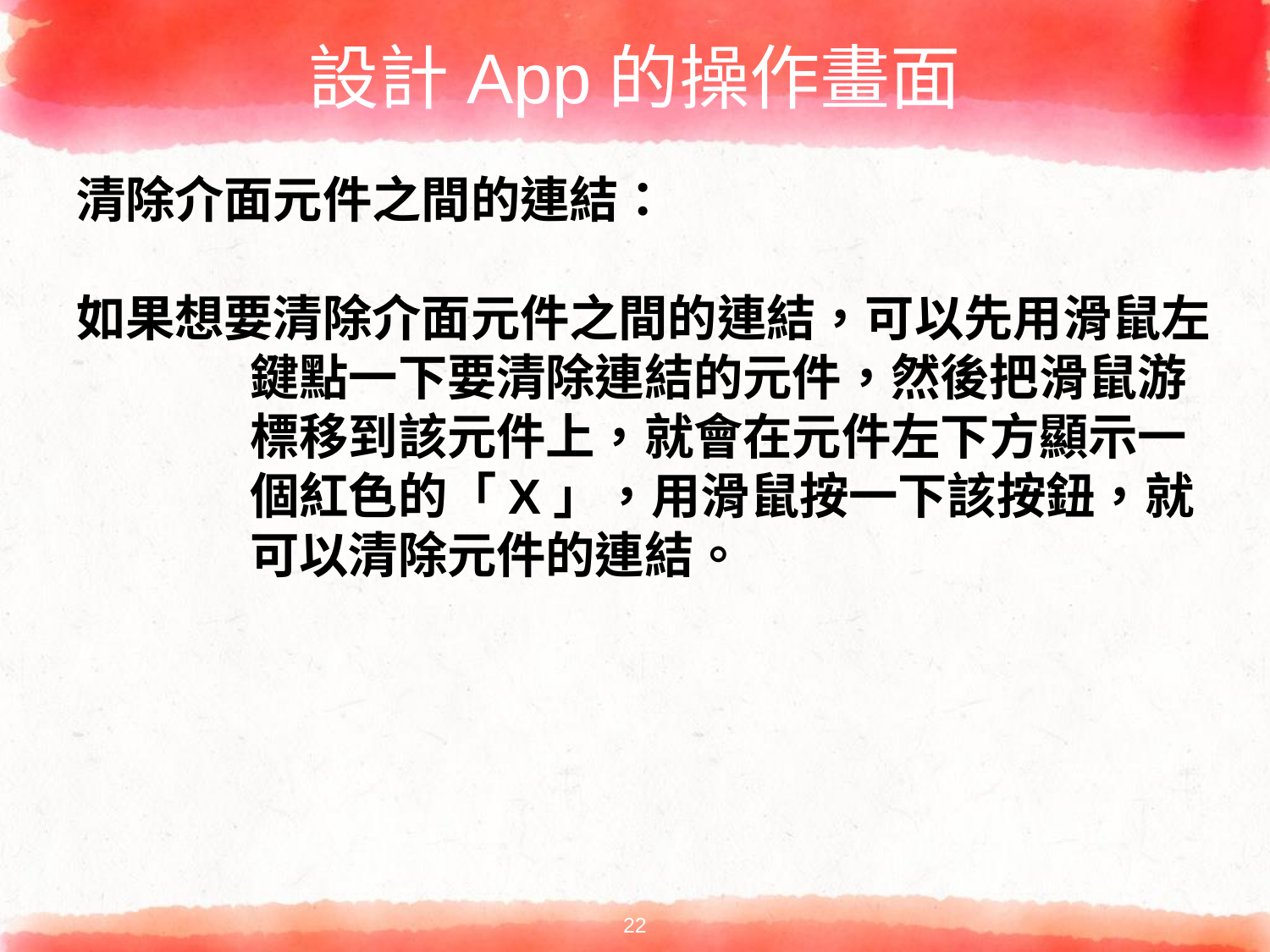

# 設計App的操作畫面
清除介面元件之間的連結：

如果想要清除介面元件之間的連結，可以先用滑鼠左鍵點一下要清除連結的元件，然後把滑鼠游標移到該元件上，就會在元件左下方顯示一個紅色的「X」，用滑鼠按一下該按鈕，就可以清除元件的連結。
22